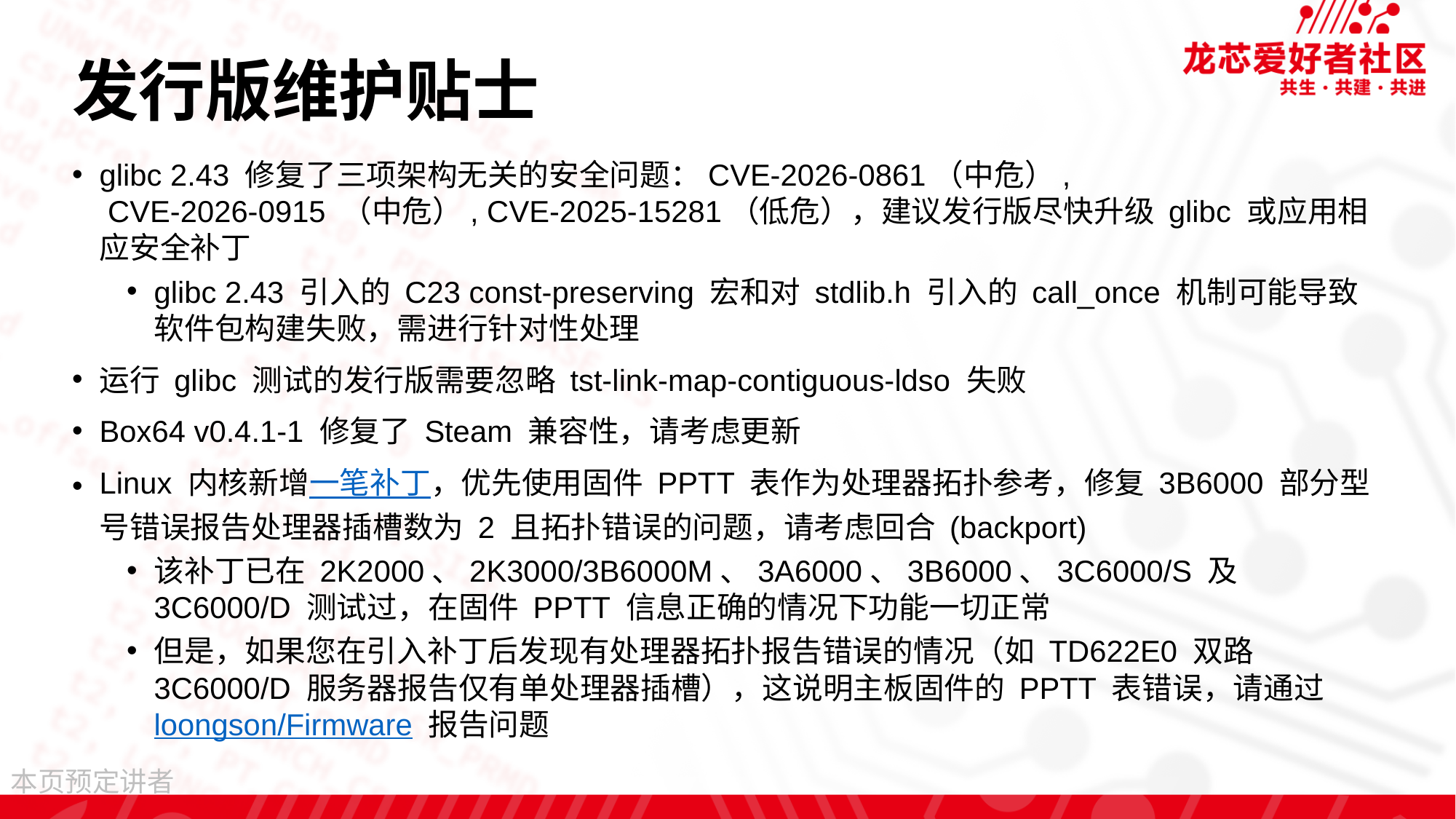

# 发行版维护贴士
glibc 2.43 修复了三项架构无关的安全问题：CVE-2026-0861（中危）,
 CVE-2026-0915 （中危）, CVE-2025-15281（低危），建议发行版尽快升级 glibc 或应用相应安全补丁
glibc 2.43 引入的 C23 const-preserving 宏和对 stdlib.h 引入的 call_once 机制可能导致软件包构建失败，需进行针对性处理
运行 glibc 测试的发行版需要忽略 tst-link-map-contiguous-ldso 失败
Box64 v0.4.1-1 修复了 Steam 兼容性，请考虑更新
Linux 内核新增一笔补丁，优先使用固件 PPTT 表作为处理器拓扑参考，修复 3B6000 部分型号错误报告处理器插槽数为 2 且拓扑错误的问题，请考虑回合 (backport)
该补丁已在 2K2000、2K3000/3B6000M、3A6000、3B6000、3C6000/S 及 3C6000/D 测试过，在固件 PPTT 信息正确的情况下功能一切正常
但是，如果您在引入补丁后发现有处理器拓扑报告错误的情况（如 TD622E0 双路 3C6000/D 服务器报告仅有单处理器插槽），这说明主板固件的 PPTT 表错误，请通过 loongson/Firmware 报告问题